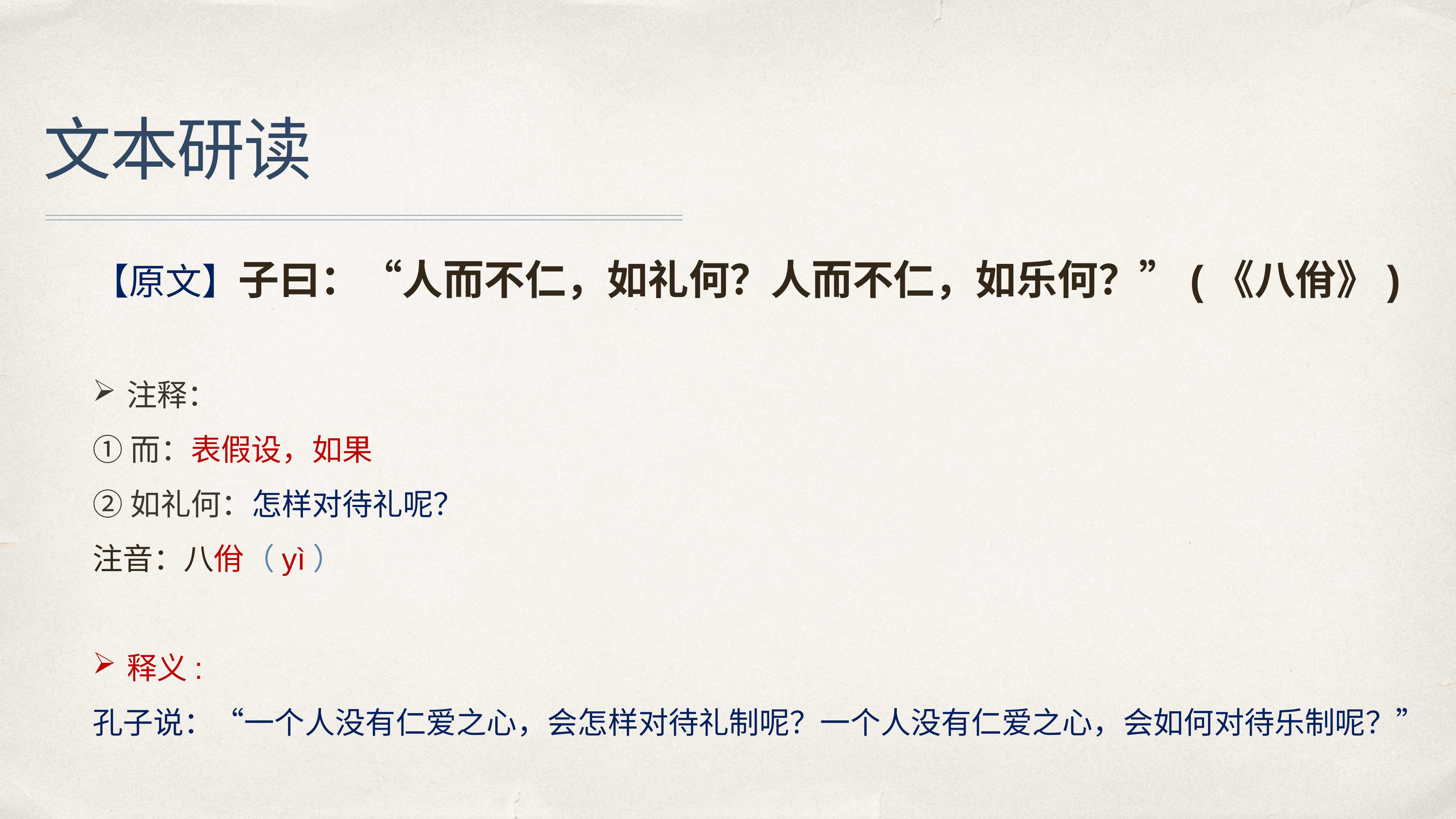

# 文本研读

【原文】子曰：“人而不仁，如礼何？人而不仁，如乐何？”(《八佾》)

注释：
①而：表假设，如果
②如礼何：怎样对待礼呢？
注音：八佾（yì）

释义:
孔子说：“一个人没有仁爱之心，会怎样对待礼制呢？一个人没有仁爱之心，会如何对待乐制呢？”